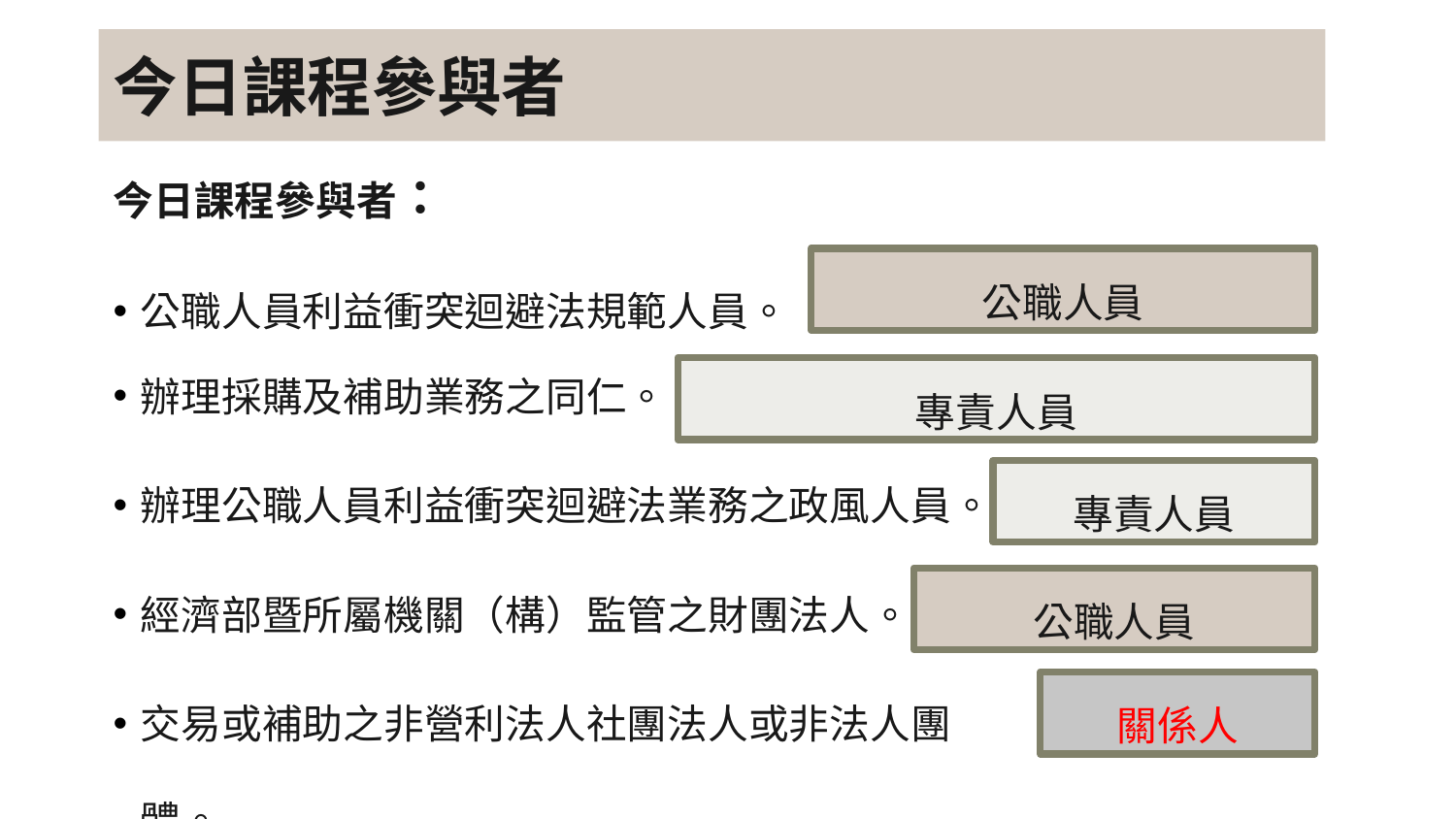

# 今日課程參與者
今日課程參與者：
公職人員利益衝突迴避法規範人員。
辦理採購及補助業務之同仁。
辦理公職人員利益衝突迴避法業務之政風人員。
經濟部暨所屬機關（構）監管之財團法人。
交易或補助之非營利法人社團法人或非法人團體。

公職人員
專責人員
專責人員
公職人員
關係人